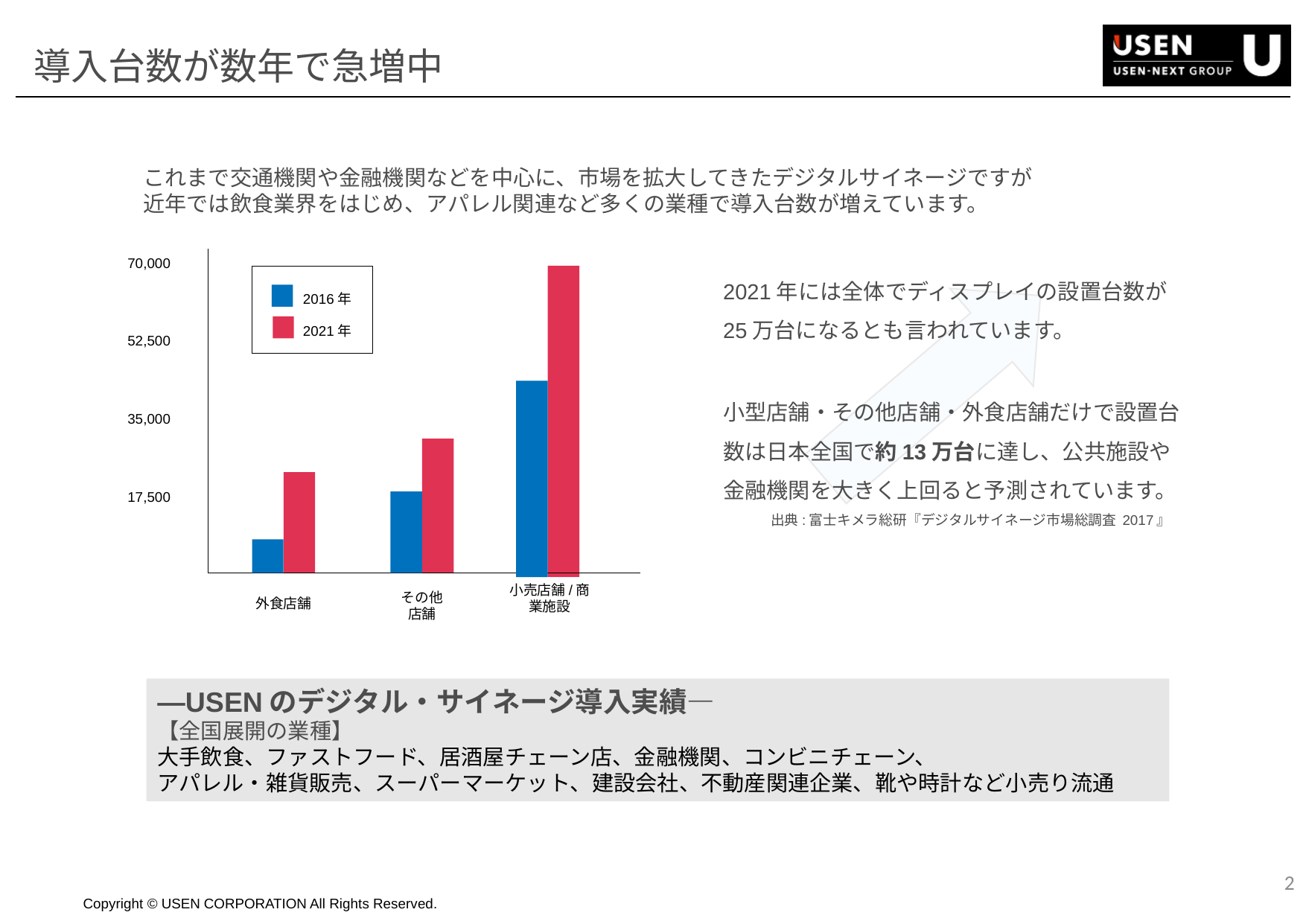

# 導入台数が数年で急増中
これまで交通機関や金融機関などを中心に、市場を拡大してきたデジタルサイネージですが
近年では飲食業界をはじめ、アパレル関連など多くの業種で導入台数が増えています。

70,000

52,500

35,000

17,500

小売店舗/商業施設
その他
店舗
外食店舗
2021年には全体でディスプレイの設置台数が25万台になるとも言われています。

小型店舗・その他店舗・外食店舗だけで設置台数は日本全国で約13万台に達し、公共施設や金融機関を大きく上回ると予測されています。

2016年

2021年

出典:富士キメラ総研『デジタルサイネージ市場総調査 2017』
―USENのデジタル・サイネージ導入実績―
【全国展開の業種】
大手飲食、ファストフード、居酒屋チェーン店、金融機関、コンビニチェーン、
アパレル・雑貨販売、スーパーマーケット、建設会社、不動産関連企業、靴や時計など小売り流通
2